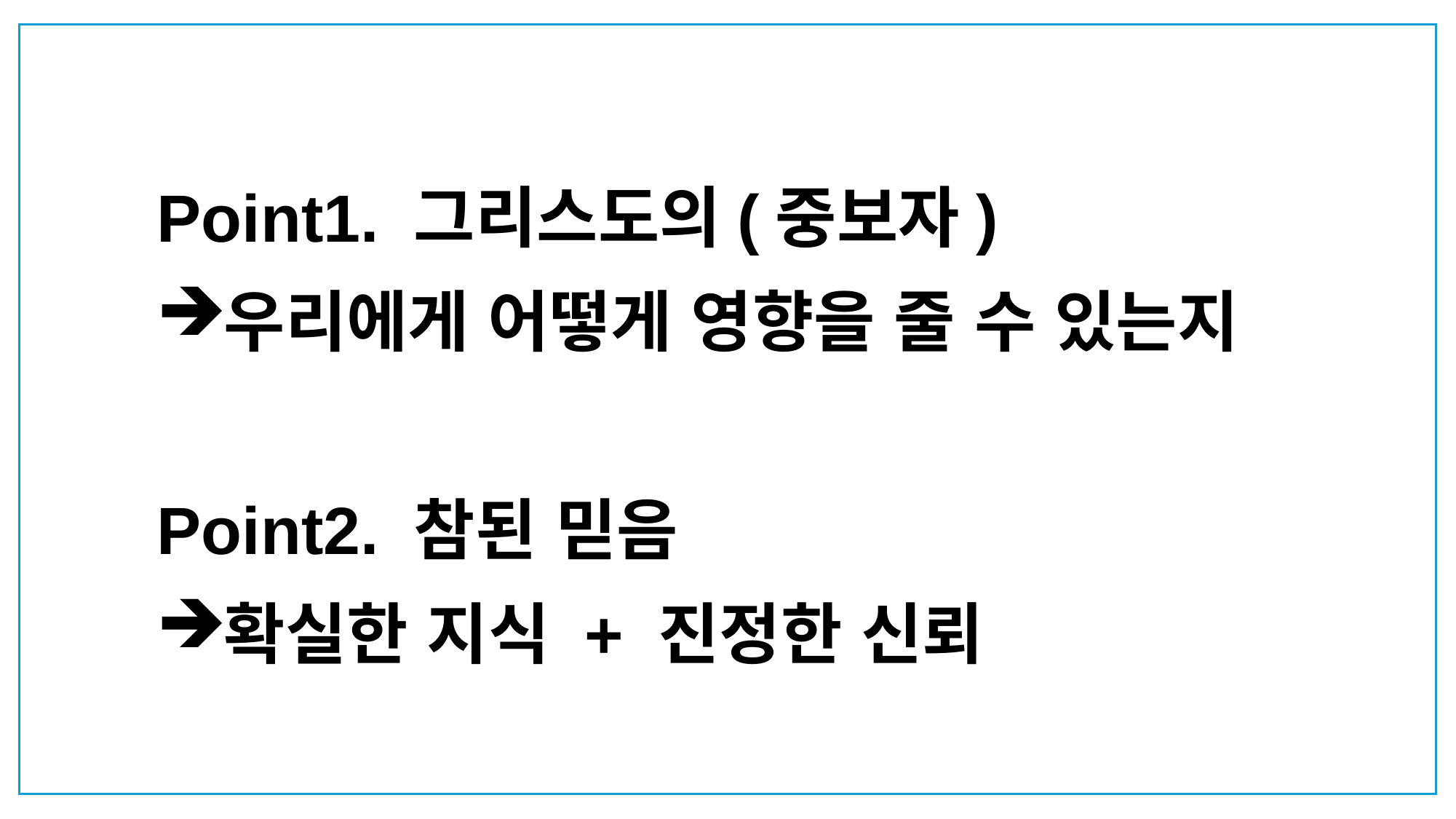

Point1. 그리스도의(중보자)
우리에게 어떻게 영향을 줄 수 있는지

Point2. 참된 믿음
확실한 지식 + 진정한 신뢰